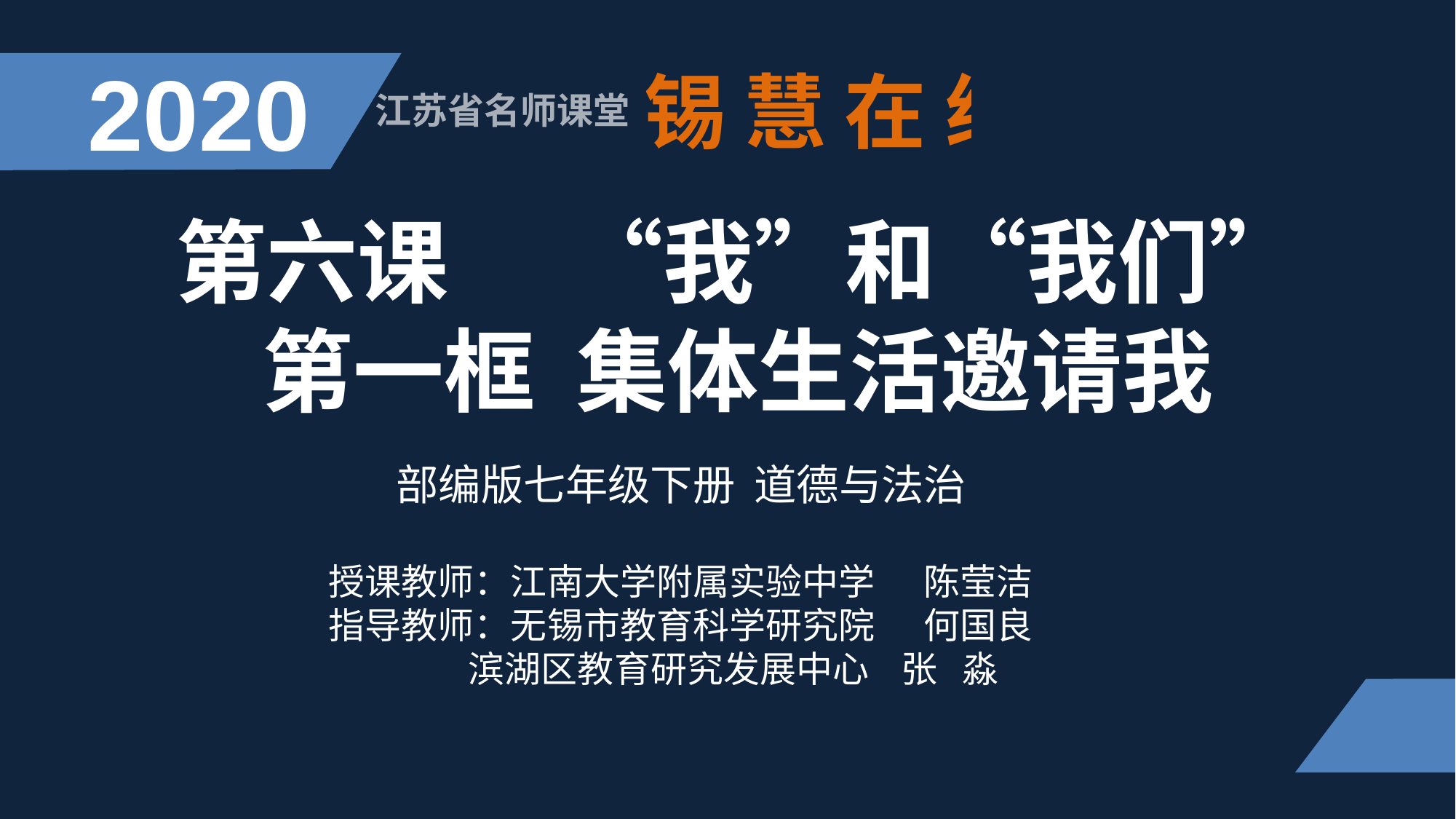

2020

锡慧在线
江苏省名师课堂
第六课      “我”和“我们”
第一框  集体生活邀请我
部编版七年级下册  道德与法治
授课教师：江南大学附属实验中学      陈莹洁
指导教师：无锡市教育科学研究院      何国良
                滨湖区教育研究发展中心    张   淼